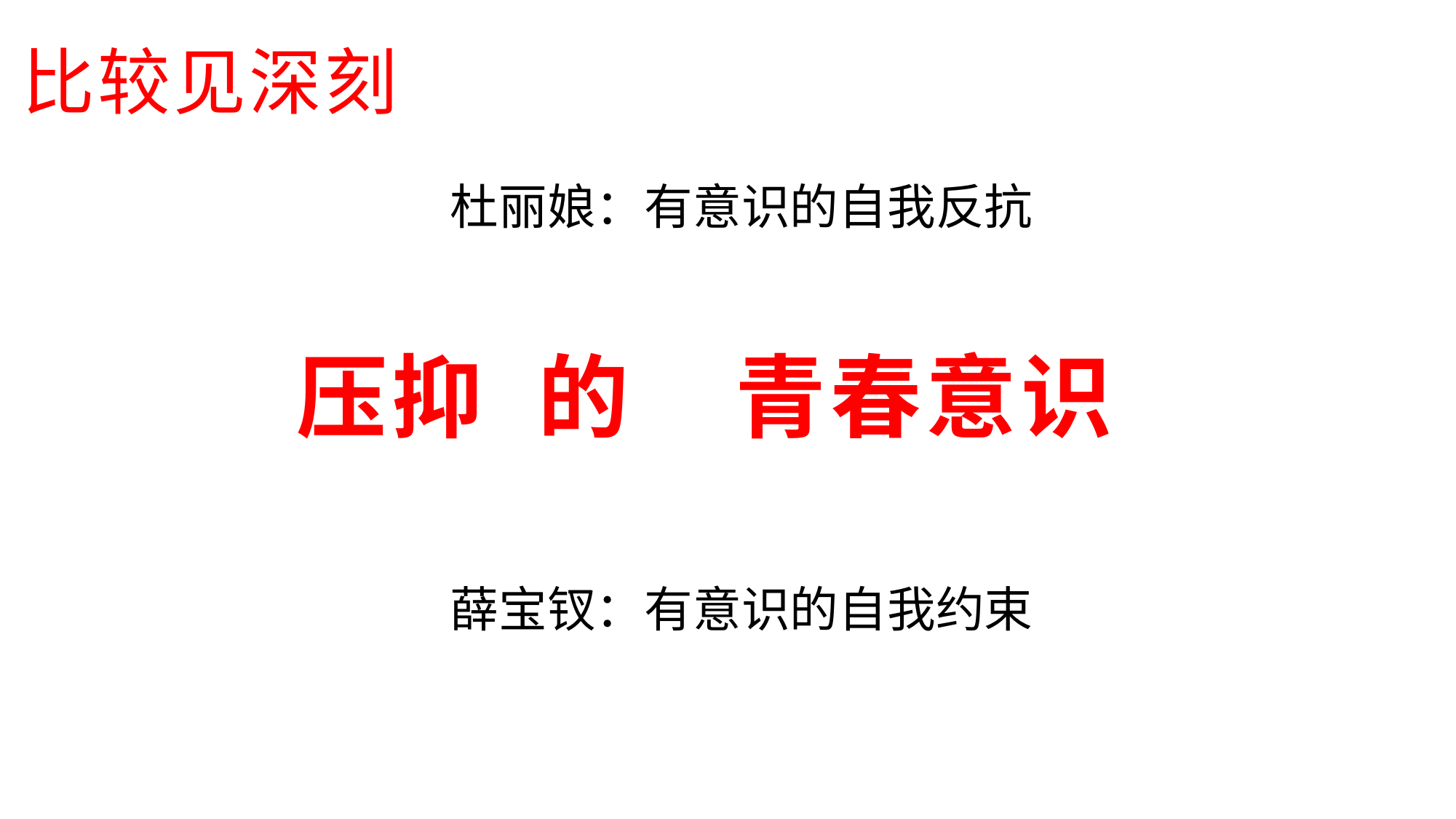

比较见深刻
# 压抑  的    青春意识
杜丽娘：有意识的自我反抗
薛宝钗：有意识的自我约束